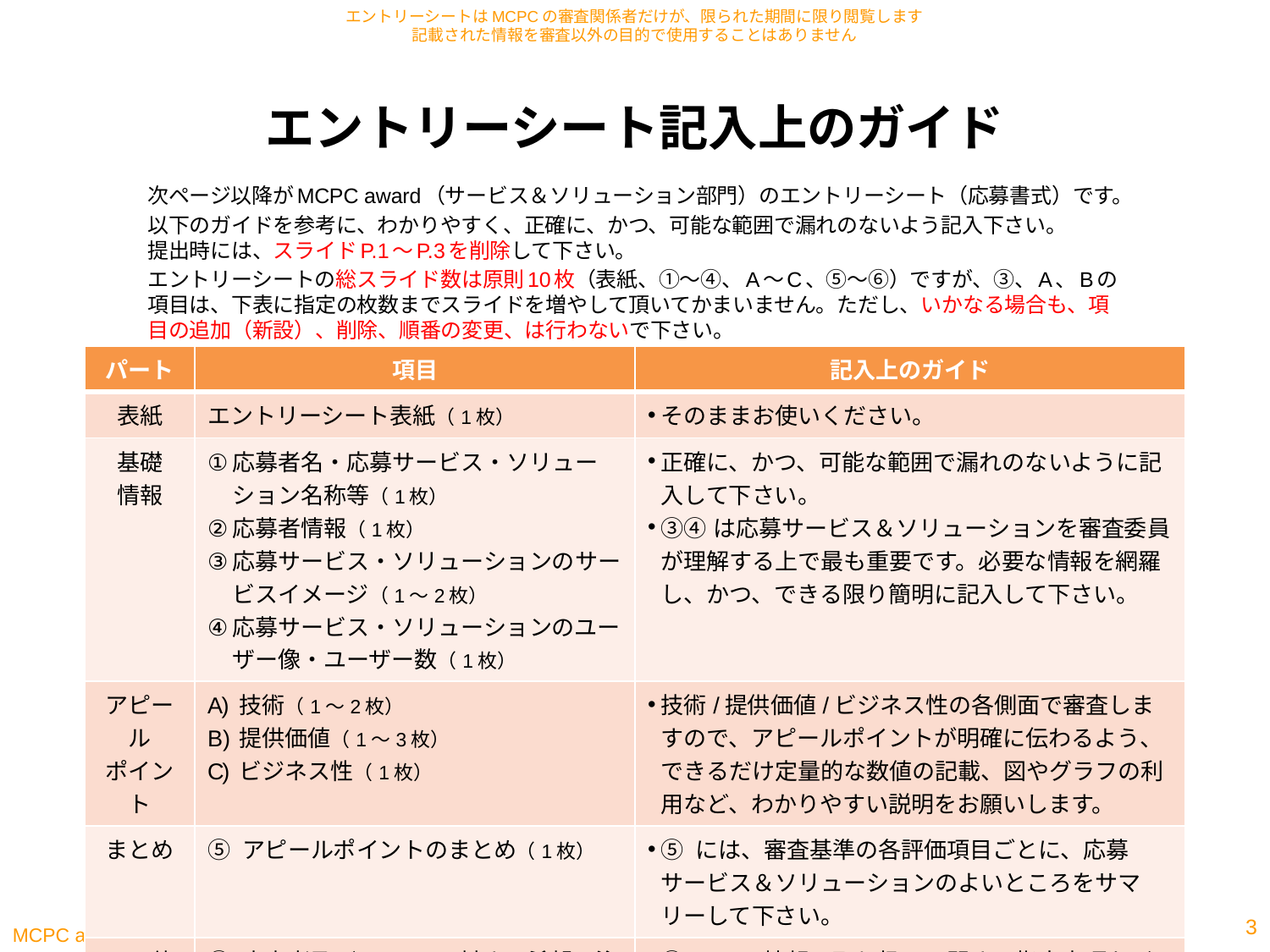

# エントリーシート記入上のガイド
次ページ以降がMCPC award（サービス＆ソリューション部門）のエントリーシート（応募書式）です。
以下のガイドを参考に、わかりやすく、正確に、かつ、可能な範囲で漏れのないよう記入下さい。
提出時には、スライドP.1～P.3を削除して下さい。
エントリーシートの総スライド数は原則10枚（表紙、①～④、A～C、⑤～⑥）ですが、③、A、Bの項目は、下表に指定の枚数までスライドを増やして頂いてかまいません。ただし、いかなる場合も、項目の追加（新設）、削除、順番の変更、は行わないで下さい。

| パート | 項目 | 記入上のガイド |
| --- | --- | --- |
| 表紙 | エントリーシート表紙（1枚） | そのままお使いください。 |
| 基礎 情報 | 応募者名・応募サービス・ソリューション名称等（1枚） 応募者情報（1枚） 応募サービス・ソリューションのサービスイメージ（1～2枚） 応募サービス・ソリューションのユーザー像・ユーザー数（1枚） | 正確に、かつ、可能な範囲で漏れのないように記入して下さい。 ③④は応募サービス＆ソリューションを審査委員が理解する上で最も重要です。必要な情報を網羅し、かつ、できる限り簡明に記入して下さい。 |
| アピール ポイント | 技術（1～2枚） 提供価値（1～3枚） ビジネス性（1枚） | 技術/提供価値/ビジネス性の各側面で審査しますので、アピールポイントが明確に伝わるよう、できるだけ定量的な数値の記載、図やグラフの利用など、わかりやすい説明をお願いします。 |
| まとめ | ⑤ アピールポイントのまとめ（1枚） | ⑤ には、審査基準の各評価項目ごとに、応募サービス＆ソリューションのよいところをサマリーして下さい。 |
| その他 | ⑥ 審査者及びMCPCに対する希望・注意事項（1枚） | ⑥ には、情報の取り扱いに関する指定事項など、MCPCに対する希望・注意事項を記載して下さい。 |
3